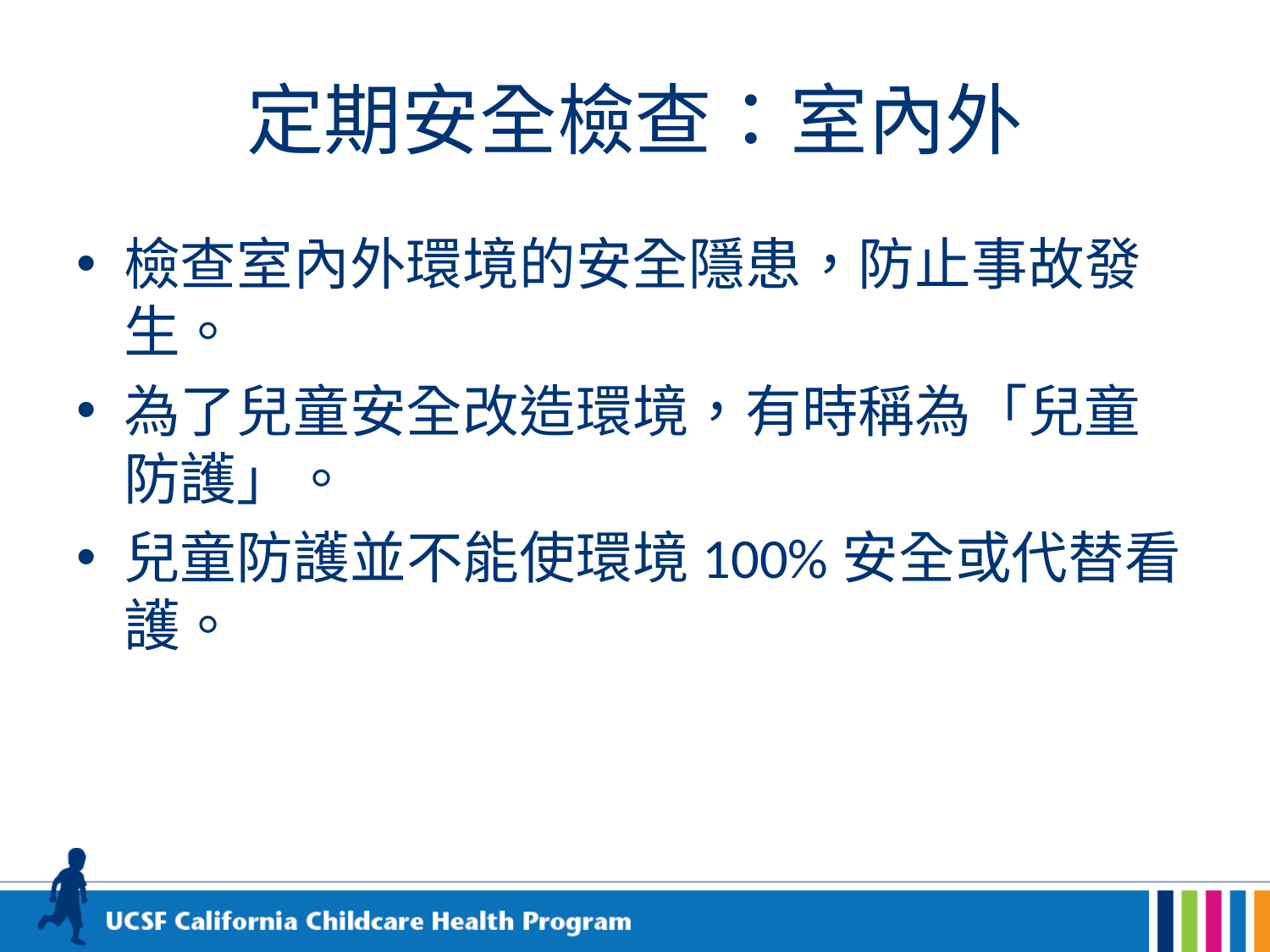

# 定期安全檢查：室內外
檢查室內外環境的安全隱患，防止事故發生。
為了兒童安全改造環境，有時稱為「兒童防護」。
兒童防護並不能使環境100%安全或代替看護。